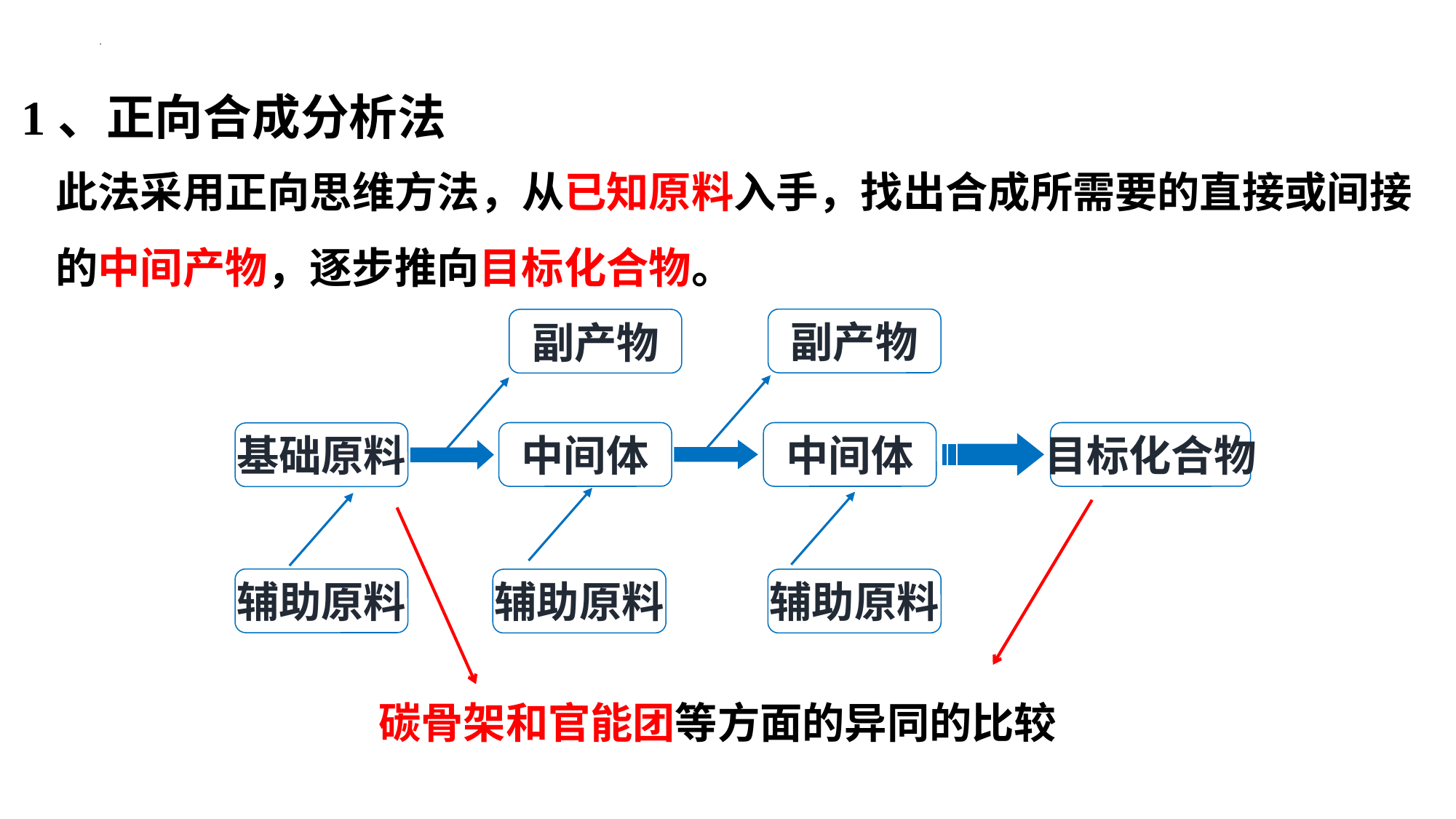

1、正向合成分析法
此法采用正向思维方法，从已知原料入手，找出合成所需要的直接或间接的中间产物，逐步推向目标化合物。
副产物
副产物

中间体
中间体
目标化合物
基础原料

辅助原料
辅助原料
辅助原料
碳骨架和官能团等方面的异同的比较